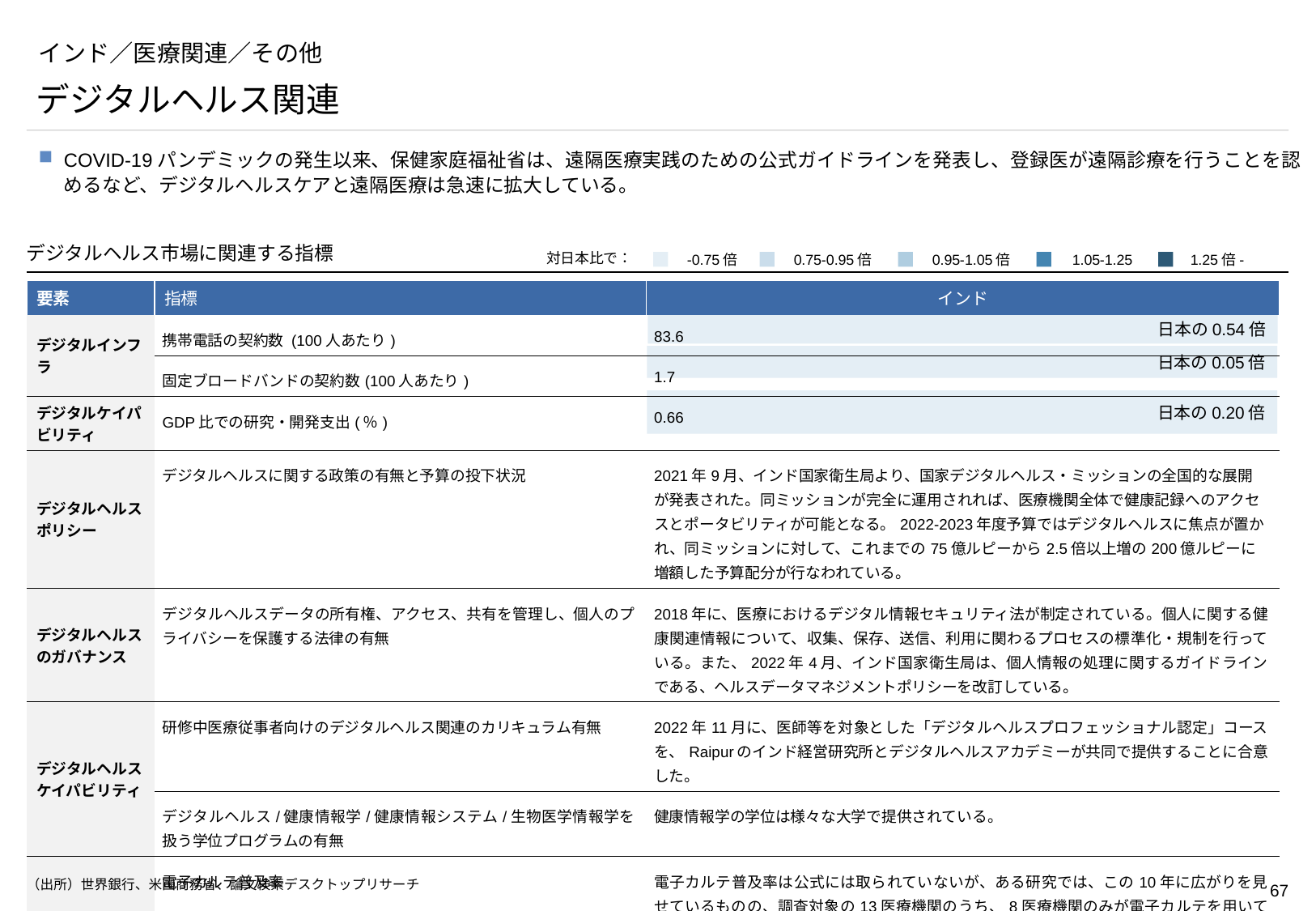

# インド／医療関連／その他
デジタルヘルス関連
COVID-19パンデミックの発生以来、保健家庭福祉省は、遠隔医療実践のための公式ガイドラインを発表し、登録医が遠隔診療を行うことを認めるなど、デジタルヘルスケアと遠隔医療は急速に拡大している。
デジタルヘルス市場に関連する指標
対日本比で：
-0.75倍

0.75-0.95倍

0.95-1.05倍

1.05-1.25

1.25倍-

| 要素 | 指標 | インド |
| --- | --- | --- |
| デジタルインフラ | 携帯電話の契約数 (100人あたり) | 83.6 |
| デジタルケイパビリティ | 固定ブロードバンドの契約数(100人あたり) | 1.7 |
| デジタルケイパビリティ | GDP比での研究・開発支出(％) | 0.66 |
| デジタルヘルスポリシー | デジタルヘルスに関する政策の有無と予算の投下状況 | 2021年9月、インド国家衛生局より、国家デジタルヘルス・ミッションの全国的な展開が発表された。同ミッションが完全に運用されれば、医療機関全体で健康記録へのアクセスとポータビリティが可能となる。2022-2023年度予算ではデジタルヘルスに焦点が置かれ、同ミッションに対して、これまでの75億ルピーから2.5倍以上増の200億ルピーに増額した予算配分が行なわれている。 |
| デジタルヘルスのガバナンス | デジタルヘルスデータの所有権、アクセス、共有を管理し、個人のプライバシーを保護する法律の有無 | 2018年に、医療におけるデジタル情報セキュリティ法が制定されている。個人に関する健康関連情報について、収集、保存、送信、利用に関わるプロセスの標準化・規制を行っている。また、2022年4月、インド国家衛生局は、個人情報の処理に関するガイドラインである、ヘルスデータマネジメントポリシーを改訂している。 |
| デジタルヘルスケイパビリティ | 研修中医療従事者向けのデジタルヘルス関連のカリキュラム有無 | 2022年11月に、医師等を対象とした「デジタルヘルスプロフェッショナル認定」コースを、Raipurのインド経営研究所とデジタルヘルスアカデミーが共同で提供することに合意した。 |
|  | デジタルヘルス/健康情報学/健康情報システム/生物医学情報学を扱う学位プログラムの有無 | 健康情報学の学位は様々な大学で提供されている。 |
| デジタルヘルスインフラ | 電子カルテ普及率 | 電子カルテ普及率は公式には取られていないが、ある研究では、この10年に広がりを見せているものの、調査対象の13医療機関のうち、8医療機関のみが電子カルテを用いていたと報告されている。また、特に地方の公立病院においては、まだ紙による記録がなされているとの報告がある。 |
|  | 医療関連目的に使用するためのマスター患者インデックスが存在するか | 2022年1月、インド国家衛生局は、国家デジタルヘルス・ミッションの一環として、Unified Health Interfaceを立ち上げ、医療機関及び医療従事者は医療記録の共有等を行うこととなっている。 |
日本の0.54倍
日本の0.05倍
日本の0.20倍
（出所）世界銀行、米国商務省、論文検索デスクトップリサーチ